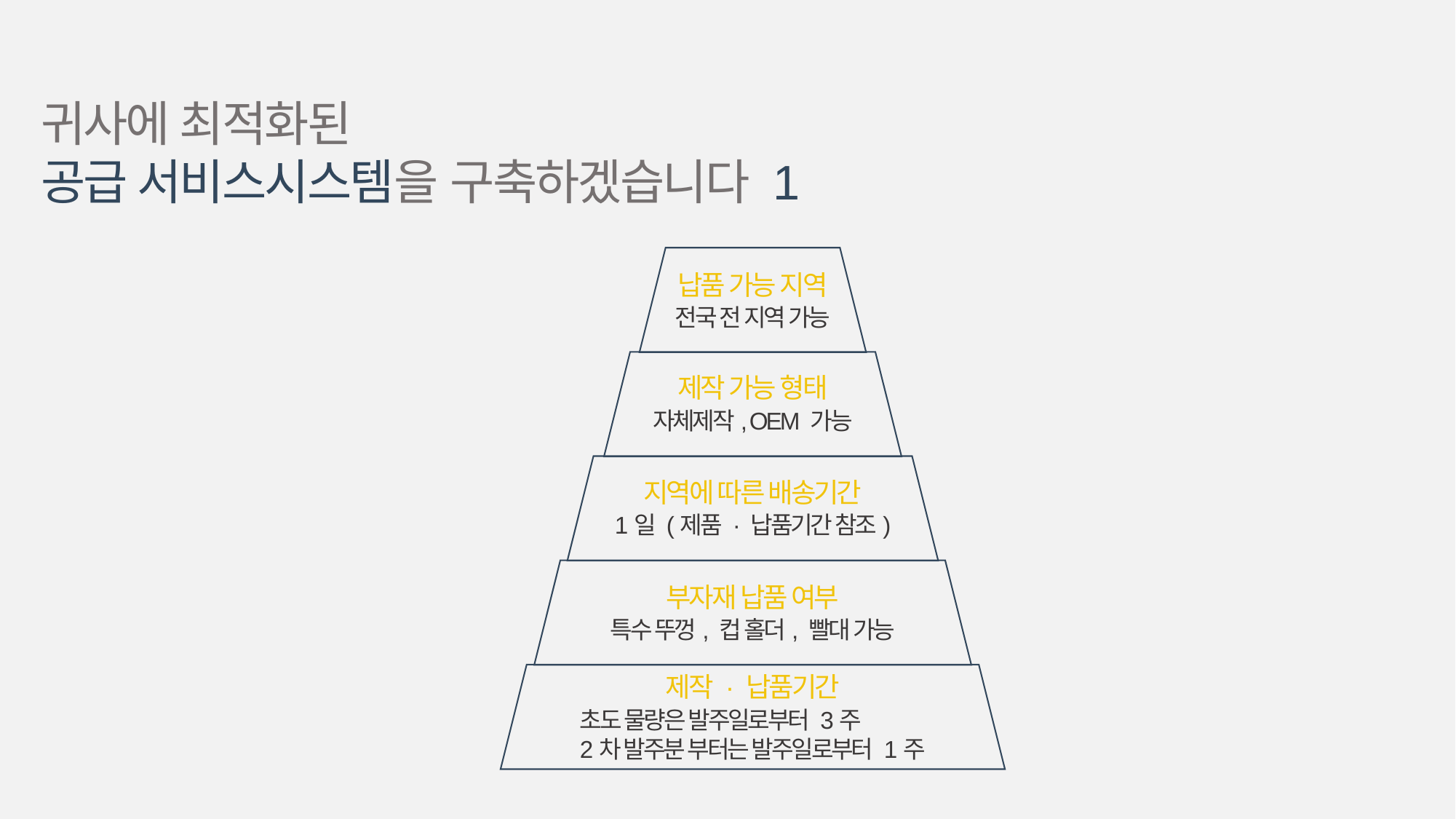

귀사에 최적화된
공급 서비스시스템을 구축하겠습니다 1

납품 가능 지역
전국 전 지역 가능
제작 가능 형태
자체제작, OEM 가능
지역에 따른 배송기간
1일 (제품 · 납품기간 참조)
부자재 납품 여부
특수 뚜껑, 컵 홀더, 빨대 가능
제작 · 납품기간
초도 물량은 발주일로부터 3주
2차 발주분 부터는 발주일로부터 1주